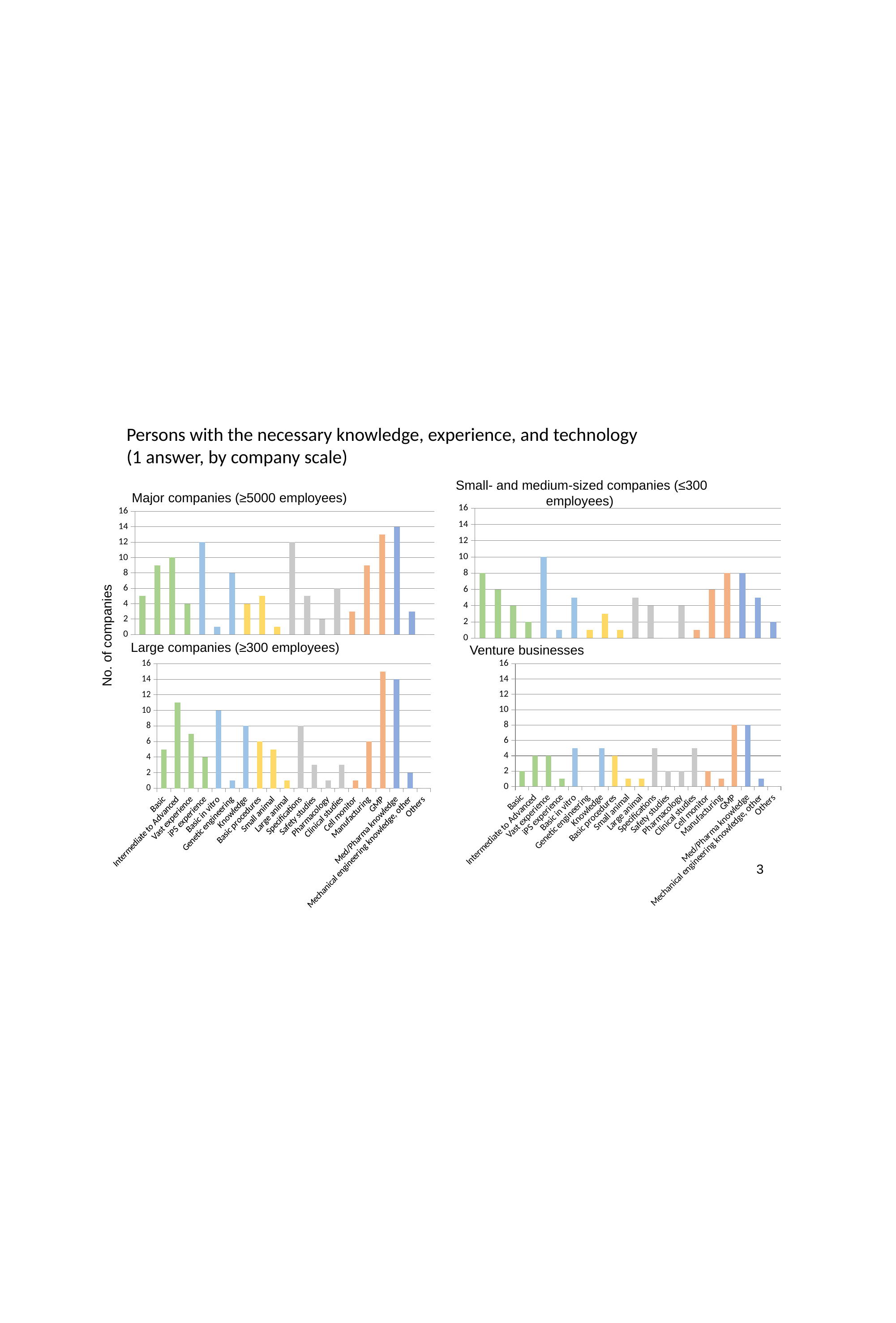

Persons with the necessary knowledge, experience, and technology
(1 answer, by company scale)
Small- and medium-sized companies (≤300 employees)
Major companies (≥5000 employees)

### Chart

| Category |  |
|---|---|
| 初級 | 8.0 |
| 中～上級 | 6.0 |
| 豊富な経験 | 4.0 |
| iPS経験 | 2.0 |
| 基本in vitro | 10.0 |
| 遺伝子操作 | 1.0 |
| 知識 | 5.0 |
| 基本操作 | 1.0 |
| 小動物 | 3.0 |
| 大動物 | 1.0 |
| 規格設定 | 5.0 |
| 安全性試験 | 4.0 |
| 薬理試験 | 0.0 |
| 臨床試験 | 4.0 |
| 細胞モニタ | 1.0 |
| 製造 | 6.0 |
| GMP | 8.0 |
| 医薬知識 | 8.0 |
| 機器工学知識 | 5.0 |
| その他 | 2.0 |

### Chart

| Category |  |
|---|---|
| Basic | 5.0 |
| Intermediate to Advanced | 9.0 |
| Vast experience | 10.0 |
| iPS experience | 4.0 |
| Basic in vitro | 12.0 |
| Genetic engineering | 1.0 |
| Knowledge | 8.0 |
| Basic procedures | 4.0 |
| Small animal | 5.0 |
| Large animal | 1.0 |
| Specifications | 12.0 |
| Safety studies | 5.0 |
| Pharmacology | 2.0 |
| Clinical studies | 6.0 |
| Cell monitor | 3.0 |
| Manufacturing | 9.0 |
| GMP | 13.0 |
| Med/Pharma knowledge | 14.0 |
| Mechanical engineering knowledge, other | 3.0 |
| Others | 0.0 |
No. of companies
Large companies (≥300 employees)
Venture businesses

### Chart

| Category |  |
|---|---|
| Basic | 5.0 |
| Intermediate to Advanced | 11.0 |
| Vast experience | 7.0 |
| iPS experience | 4.0 |
| Basic in vitro | 10.0 |
| Genetic engineering | 1.0 |
| Knowledge | 8.0 |
| Basic procedures | 6.0 |
| Small animal | 5.0 |
| Large animal | 1.0 |
| Specifications | 8.0 |
| Safety studies | 3.0 |
| Pharmacology | 1.0 |
| Clinical studies | 3.0 |
| Cell monitor | 1.0 |
| Manufacturing | 6.0 |
| GMP | 15.0 |
| Med/Pharma knowledge | 14.0 |
| Mechanical engineering knowledge, other | 2.0 |
| Others | 0.0 |

### Chart

| Category |  |
|---|---|
| Basic | 2.0 |
| Intermediate to Advanced | 4.0 |
| Vast experience | 4.0 |
| iPS experience | 1.0 |
| Basic in vitro | 5.0 |
| Genetic engineering | 0.0 |
| Knowledge | 5.0 |
| Basic procedures | 4.0 |
| Small animal | 1.0 |
| Large animal | 1.0 |
| Specifications | 5.0 |
| Safety studies | 2.0 |
| Pharmacology | 2.0 |
| Clinical studies | 5.0 |
| Cell monitor | 2.0 |
| Manufacturing | 1.0 |
| GMP | 8.0 |
| Med/Pharma knowledge | 8.0 |
| Mechanical engineering knowledge, other | 1.0 |
| Others | 0.0 |
3